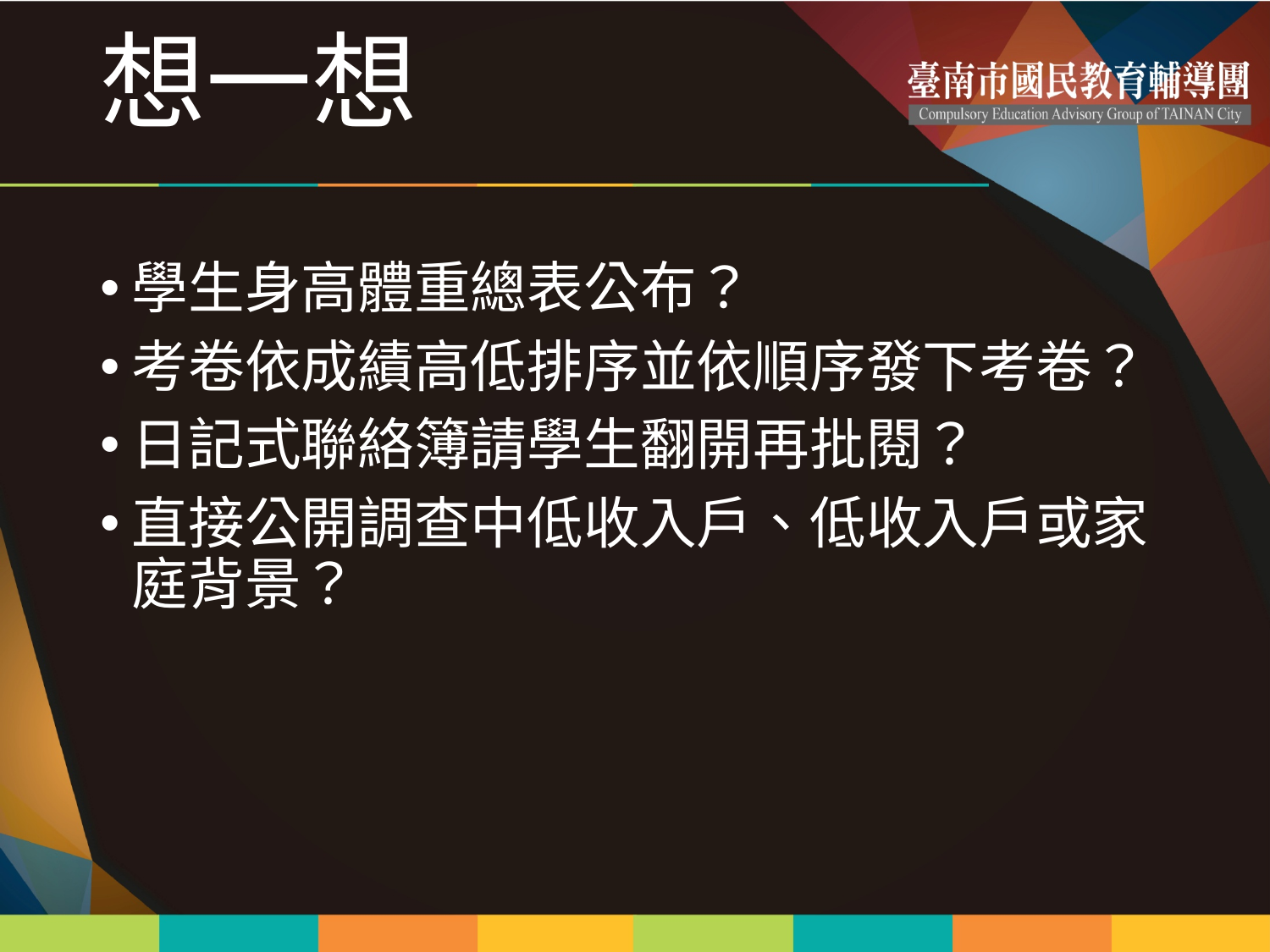

# 想一想
學生身高體重總表公布？
考卷依成績高低排序並依順序發下考卷？
日記式聯絡簿請學生翻開再批閱？
直接公開調查中低收入戶、低收入戶或家庭背景？